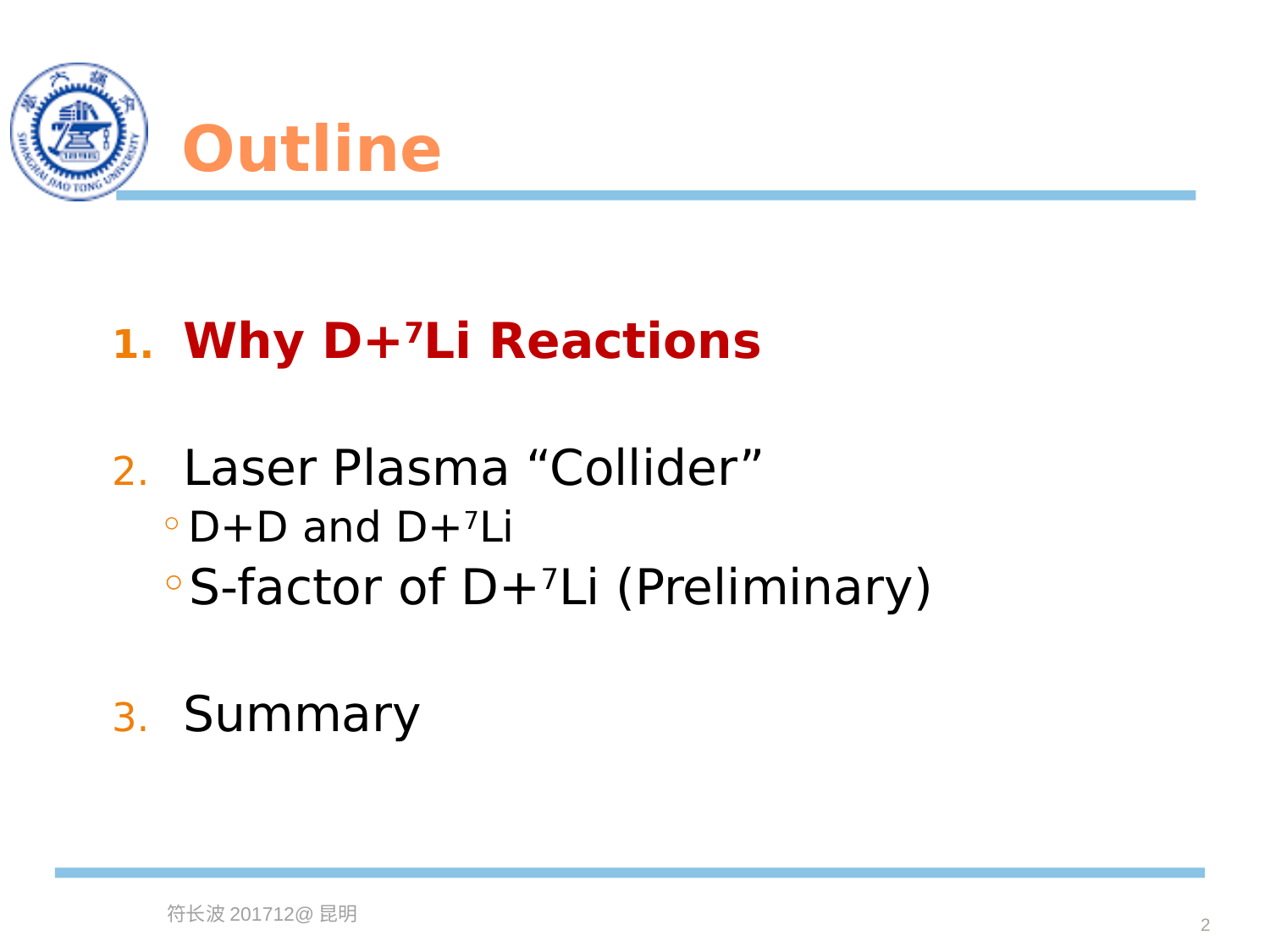

# Outline
Why D+7Li Reactions

Laser Plasma “Collider”
D+D and D+7Li
S-factor of D+7Li (Preliminary)

Summary
2
符长波201712@昆明